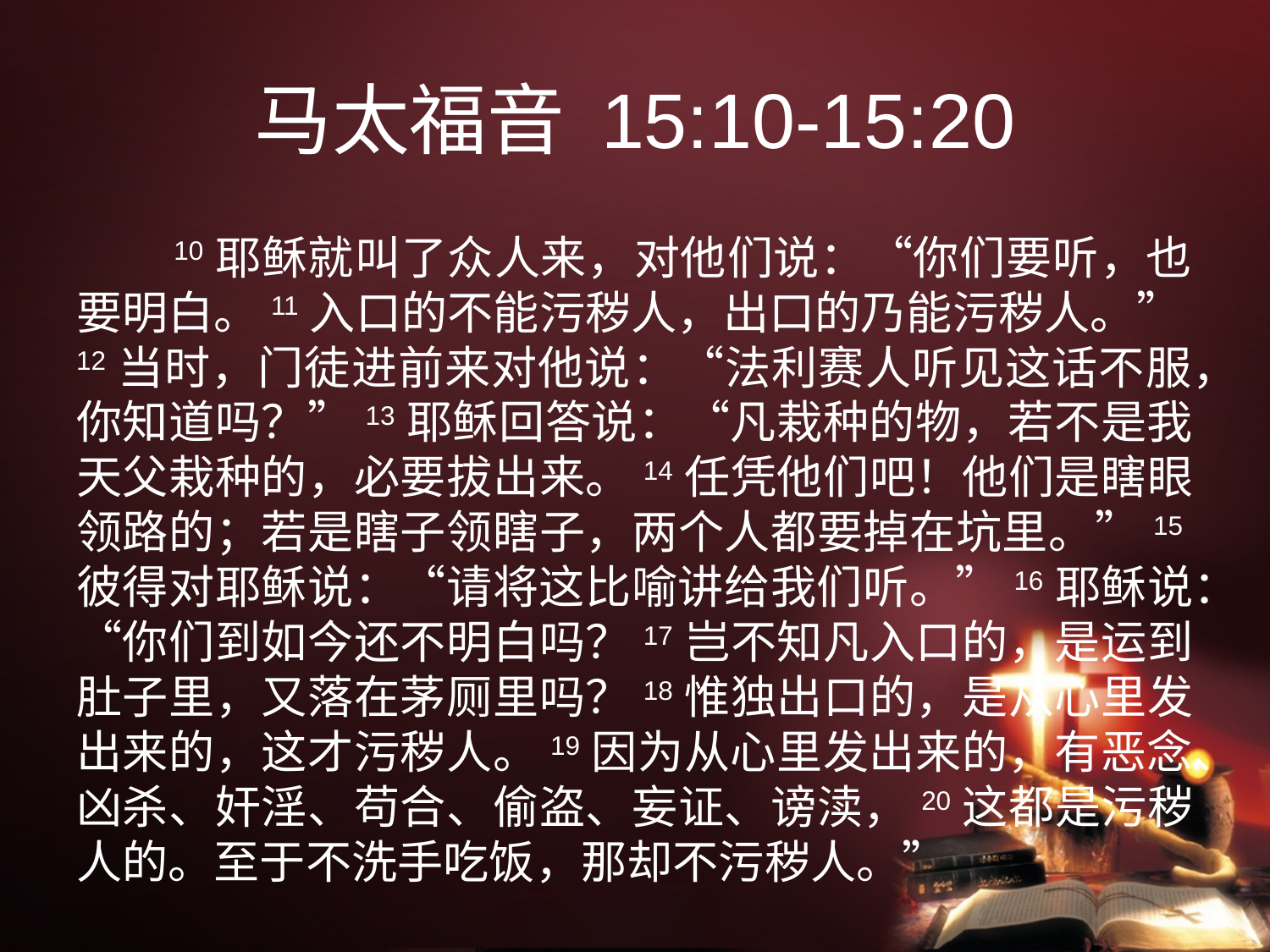

# 马太福音 15:10-15:20
            10耶稣就叫了众人来，对他们说：“你们要听，也要明白。11入口的不能污秽人，出口的乃能污秽人。”12当时，门徒进前来对他说：“法利赛人听见这话不服，你知道吗？”13耶稣回答说：“凡栽种的物，若不是我天父栽种的，必要拔出来。14任凭他们吧！他们是瞎眼领路的；若是瞎子领瞎子，两个人都要掉在坑里。”15彼得对耶稣说：“请将这比喻讲给我们听。”16耶稣说：“你们到如今还不明白吗？17岂不知凡入口的，是运到肚子里，又落在茅厕里吗？18惟独出口的，是从心里发出来的，这才污秽人。19因为从心里发出来的，有恶念、凶杀、奸淫、苟合、偷盗、妄证、谤渎，20这都是污秽人的。至于不洗手吃饭，那却不污秽人。”